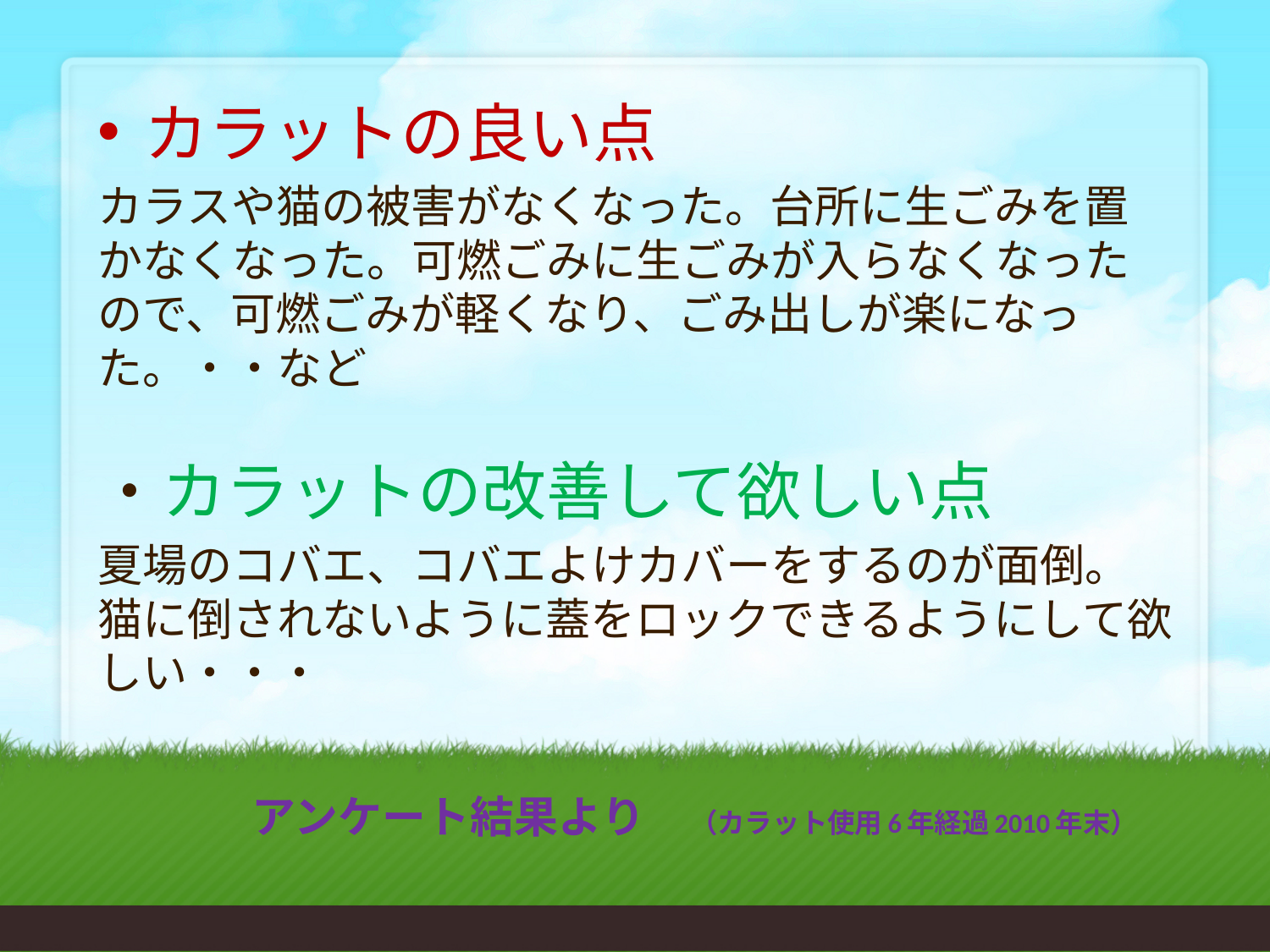

カラットの良い点
カラスや猫の被害がなくなった。台所に生ごみを置かなくなった。可燃ごみに生ごみが入らなくなったので、可燃ごみが軽くなり、ごみ出しが楽になった。・・など

・カラットの改善して欲しい点
夏場のコバエ、コバエよけカバーをするのが面倒。猫に倒されないように蓋をロックできるようにして欲しい・・・
# アンケート結果より　（カラット使用6年経過2010年末）